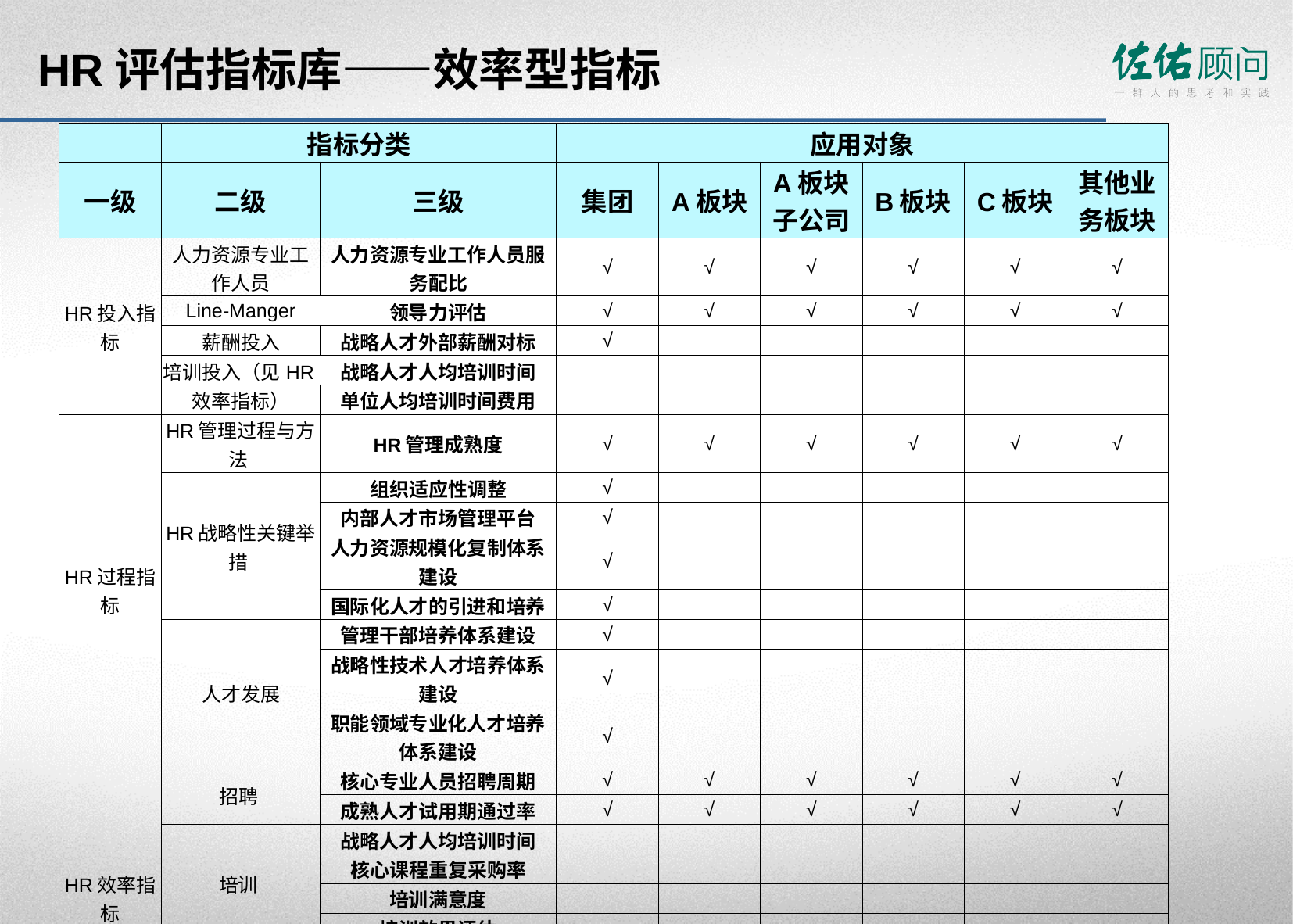

# HR评估指标库——效率型指标
|  | 指标分类 |  | 应用对象 |  |  |  |  |  |
| --- | --- | --- | --- | --- | --- | --- | --- | --- |
| 一级 | 二级 | 三级 | 集团 | A板块 | A板块子公司 | B板块 | C板块 | 其他业务板块 |
| HR投入指标 | 人力资源专业工作人员 | 人力资源专业工作人员服务配比 | √ | √ | √ | √ | √ | √ |
|  | Line-Manger | 领导力评估 | √ | √ | √ | √ | √ | √ |
|  | 薪酬投入 | 战略人才外部薪酬对标 | √ |  |  |  |  |  |
|  | 培训投入（见HR效率指标） | 战略人才人均培训时间 |  |  |  |  |  |  |
|  |  | 单位人均培训时间费用 |  |  |  |  |  |  |
| HR过程指标 | HR管理过程与方法 | HR管理成熟度 | √ | √ | √ | √ | √ | √ |
|  | HR战略性关键举措 | 组织适应性调整 | √ |  |  |  |  |  |
|  |  | 内部人才市场管理平台 | √ |  |  |  |  |  |
|  |  | 人力资源规模化复制体系建设 | √ |  |  |  |  |  |
|  |  | 国际化人才的引进和培养 | √ |  |  |  |  |  |
|  | 人才发展 | 管理干部培养体系建设 | √ |  |  |  |  |  |
|  |  | 战略性技术人才培养体系建设 | √ |  |  |  |  |  |
|  |  | 职能领域专业化人才培养体系建设 | √ |  |  |  |  |  |
| HR效率指标 | 招聘 | 核心专业人员招聘周期 | √ | √ | √ | √ | √ | √ |
|  |  | 成熟人才试用期通过率 | √ | √ | √ | √ | √ | √ |
|  | 培训 | 战略人才人均培训时间 |  |  |  |  |  |  |
|  |  | 核心课程重复采购率 |  |  |  |  |  |  |
|  |  | 培训满意度 |  |  |  |  |  |  |
|  |  | 培训效果评估 |  |  |  |  |  |  |
|  | 人均服务效率 | HR服务满意度 | √ | √ | √ | √ | √ | √ |
|  |  | 人力资源专业工作人员服务配比 | √ | √ | √ | √ | √ | √ |